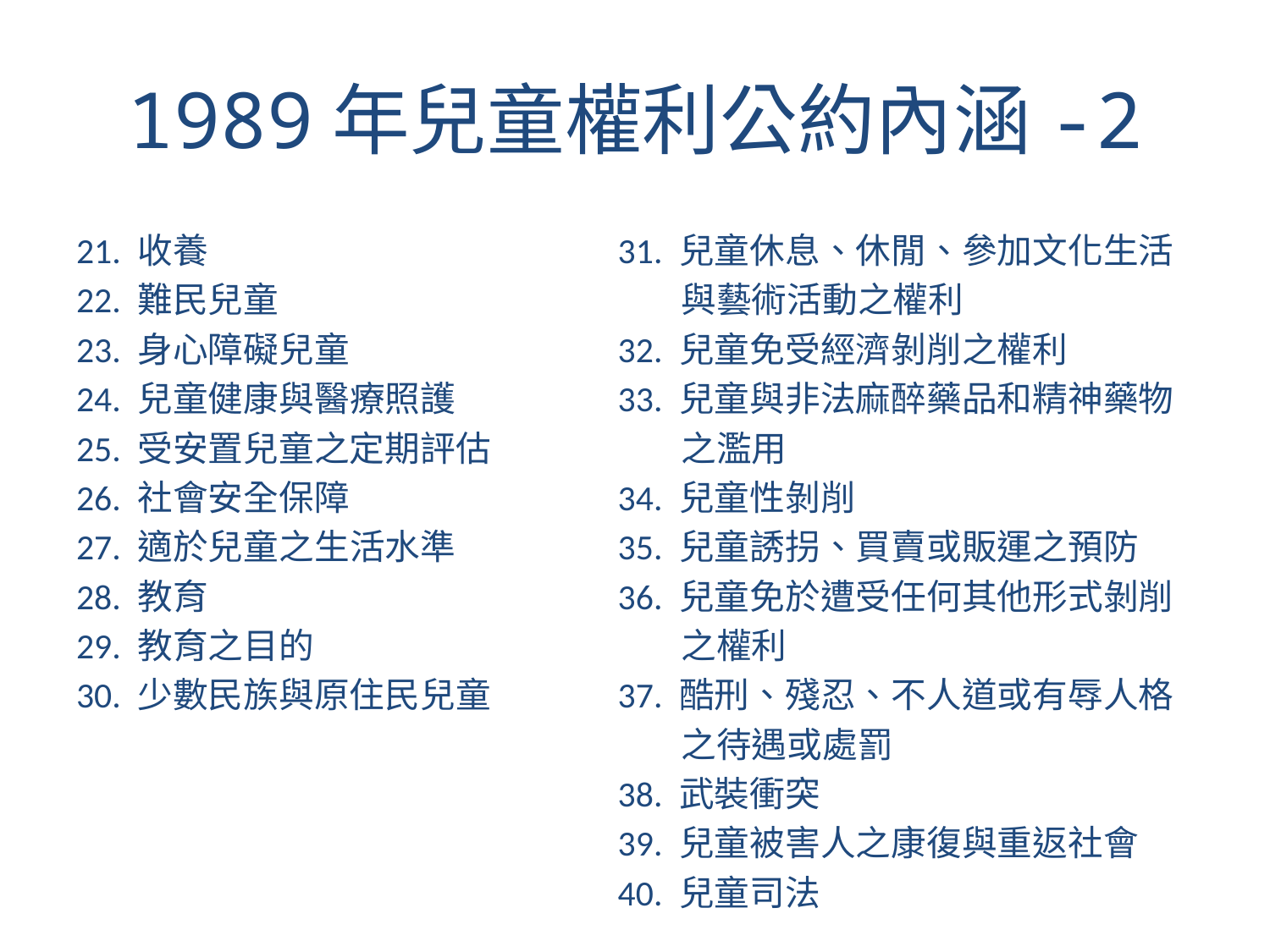

# 1989年兒童權利公約內涵-2
21. 收養
22. 難民兒童
23. 身心障礙兒童
24. 兒童健康與醫療照護
25. 受安置兒童之定期評估
26. 社會安全保障
27. 適於兒童之生活水準
28. 教育
29. 教育之目的
30. 少數民族與原住民兒童
31. 兒童休息、休閒、參加文化生活
       與藝術活動之權利
32. 兒童免受經濟剝削之權利
33. 兒童與非法麻醉藥品和精神藥物
       之濫用
34. 兒童性剝削
35. 兒童誘拐、買賣或販運之預防
36. 兒童免於遭受任何其他形式剝削
       之權利
37. 酷刑、殘忍、不人道或有辱人格
       之待遇或處罰
38. 武裝衝突
39. 兒童被害人之康復與重返社會
40. 兒童司法